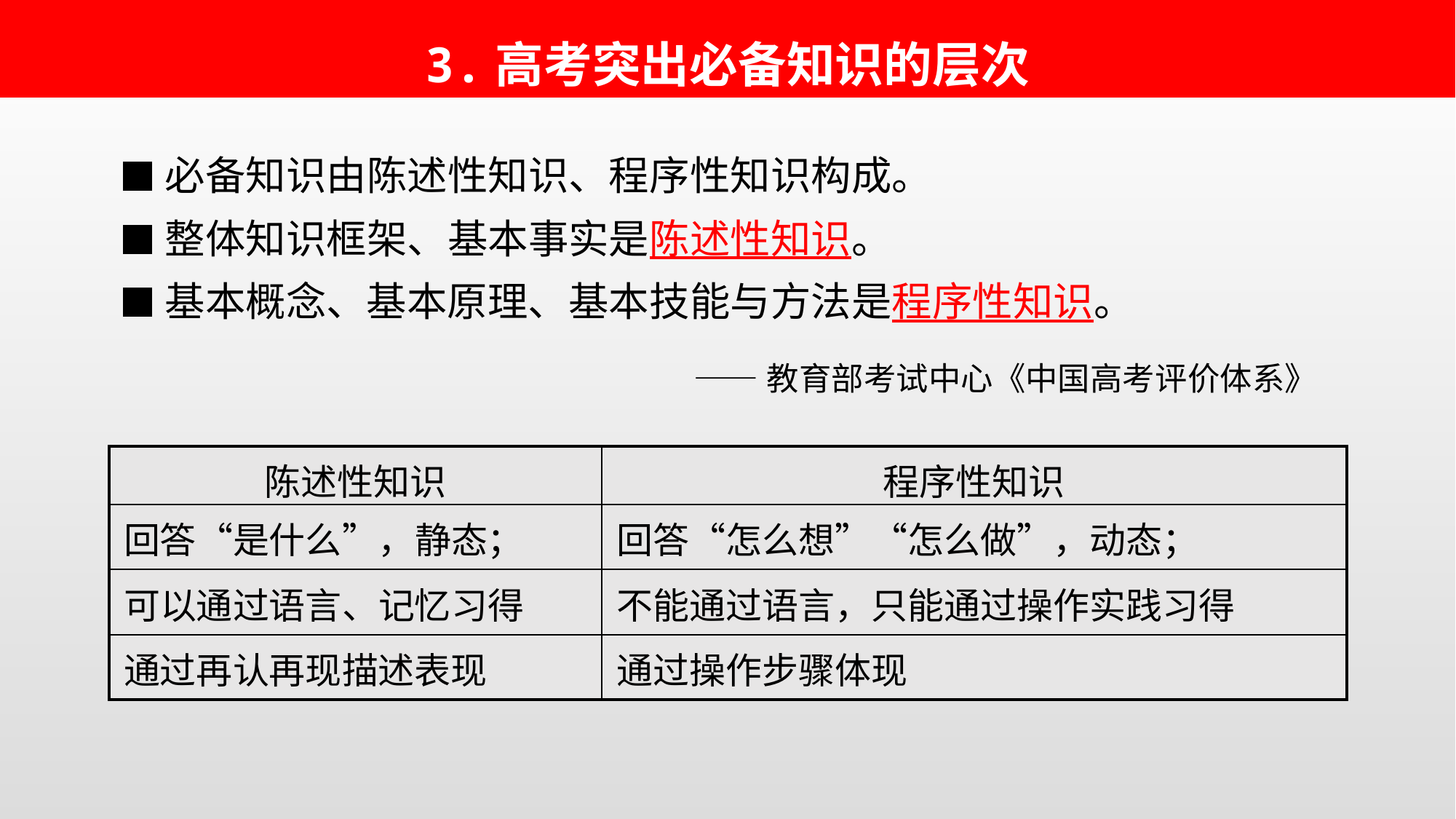

3.高考突出必备知识的层次
■必备知识由陈述性知识、程序性知识构成。
■整体知识框架、基本事实是陈述性知识。
■基本概念、基本原理、基本技能与方法是程序性知识。
                ——教育部考试中心《中国高考评价体系》
| 陈述性知识 | 程序性知识 |
| --- | --- |
| 回答“是什么”，静态； | 回答“怎么想”“怎么做”，动态； |
| 可以通过语言、记忆习得 | 不能通过语言，只能通过操作实践习得 |
| 通过再认再现描述表现 | 通过操作步骤体现 |